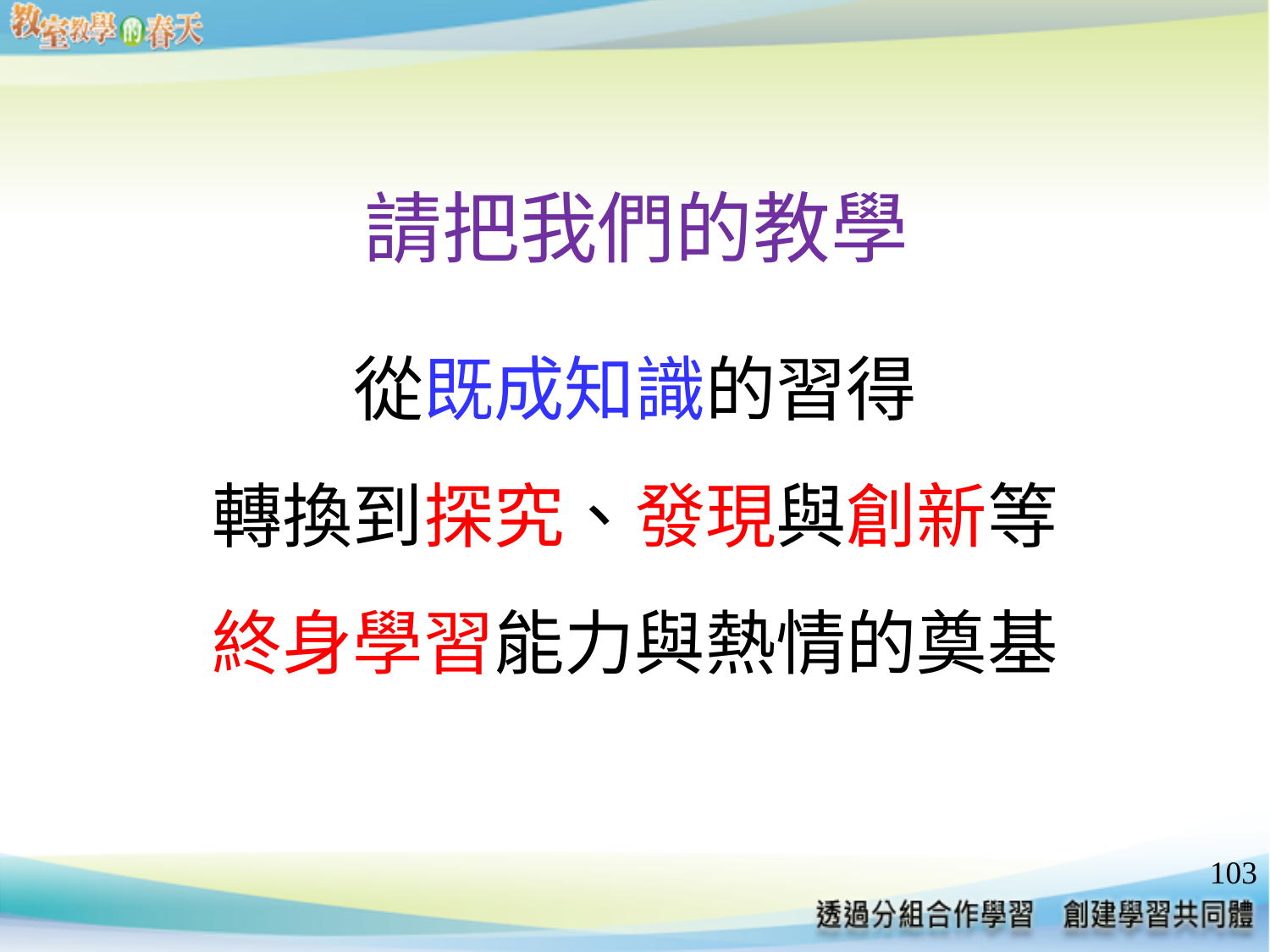

# 請把我們的教學
從既成知識的習得
轉換到探究、發現與創新等
終身學習能力與熱情的奠基

103